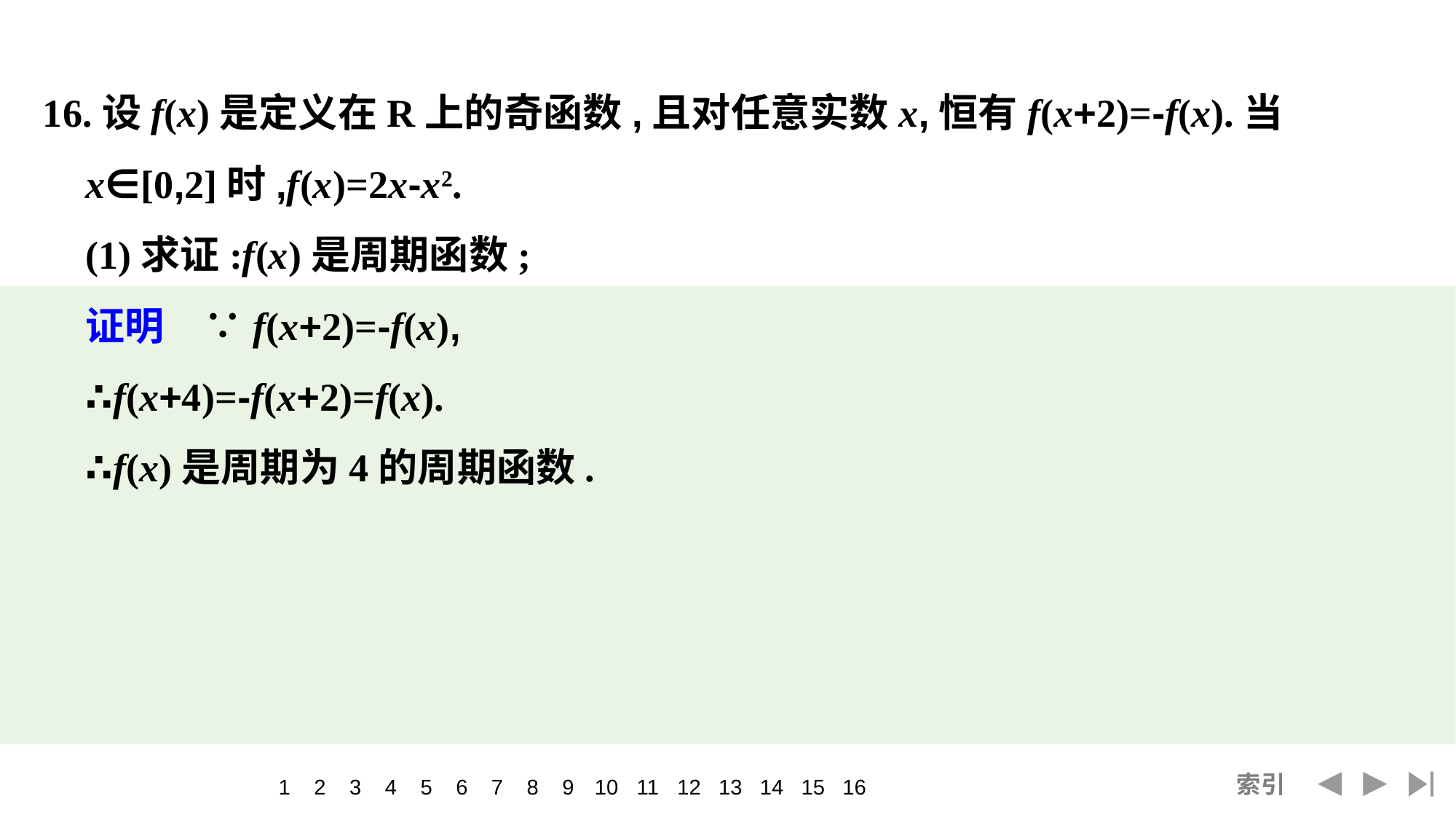

16.设f(x)是定义在R上的奇函数,且对任意实数x,恒有f(x+2)=-f(x).当x∈[0,2]时,f(x)=2x-x2.
	(1)求证:f(x)是周期函数;
	证明　∵f(x+2)=-f(x),
	∴f(x+4)=-f(x+2)=f(x).
	∴f(x)是周期为4的周期函数.